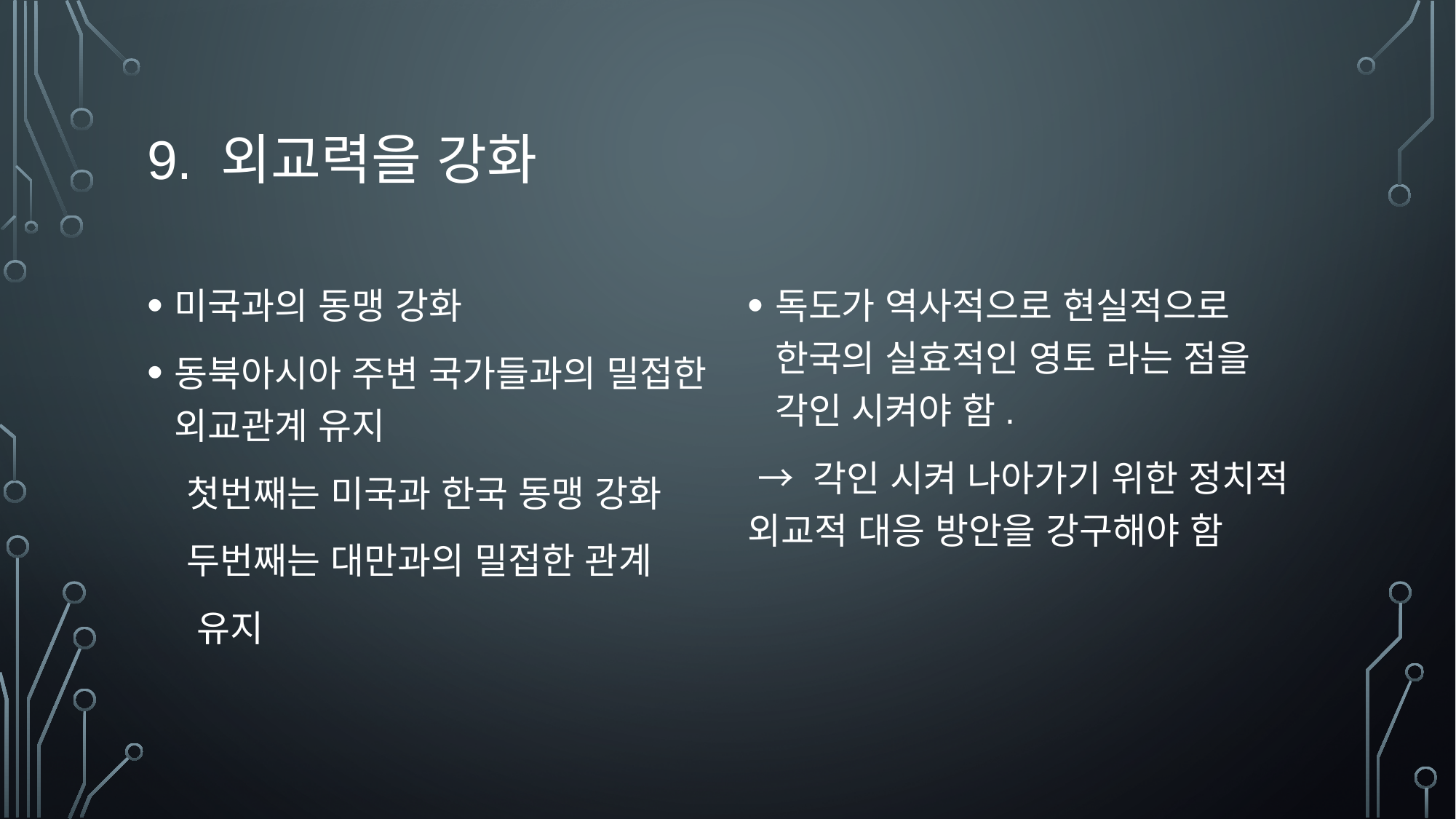

# 9. 외교력을 강화
미국과의 동맹 강화
동북아시아 주변 국가들과의 밀접한 외교관계 유지
   첫번째는 미국과 한국 동맹 강화
   두번째는 대만과의 밀접한 관계
    유지
독도가 역사적으로 현실적으로 한국의 실효적인 영토 라는 점을 각인 시켜야 함.
 → 각인 시켜 나아가기 위한 정치적 외교적 대응 방안을 강구해야 함